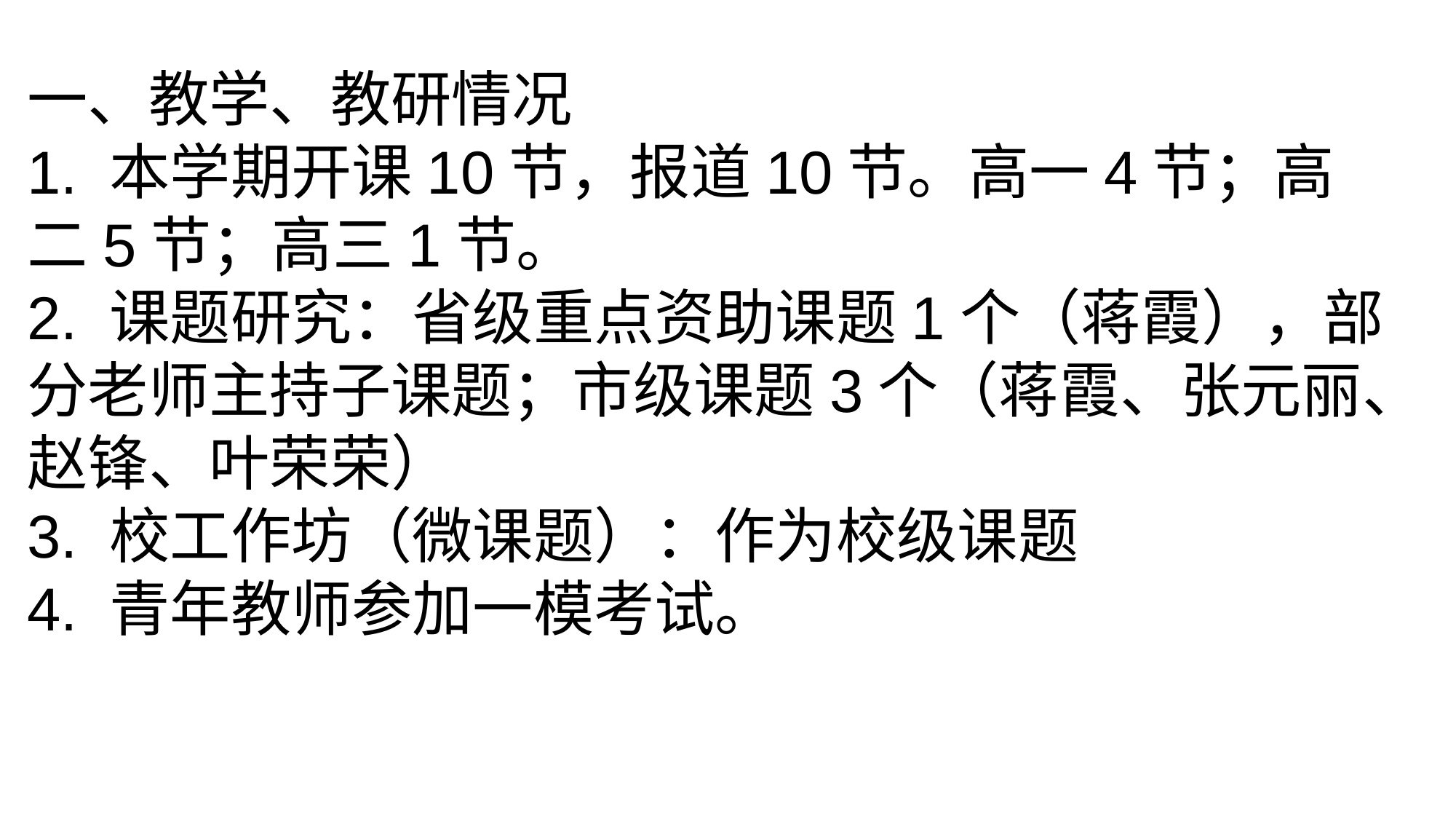

一、教学、教研情况
1. 本学期开课10节，报道10节。高一4节；高二5节；高三1节。
2. 课题研究：省级重点资助课题1个（蒋霞），部分老师主持子课题；市级课题3个（蒋霞、张元丽、赵锋、叶荣荣）
3. 校工作坊（微课题）：作为校级课题
4. 青年教师参加一模考试。